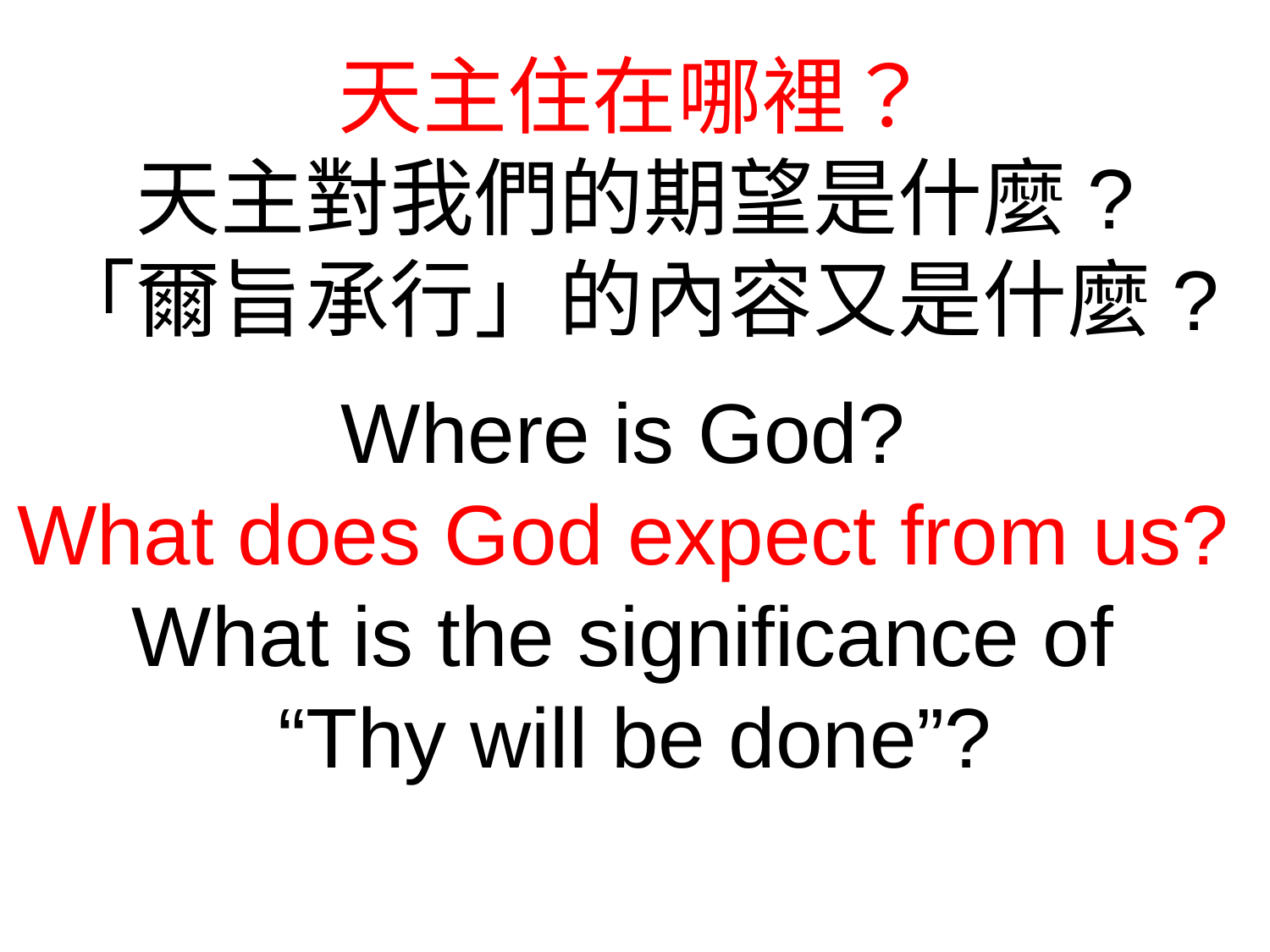

天主住在哪裡？
天主對我們的期望是什麼?
「爾旨承行」的內容又是什麼?
Where is God?
What does God expect from us?
What is the significance of
“Thy will be done”?